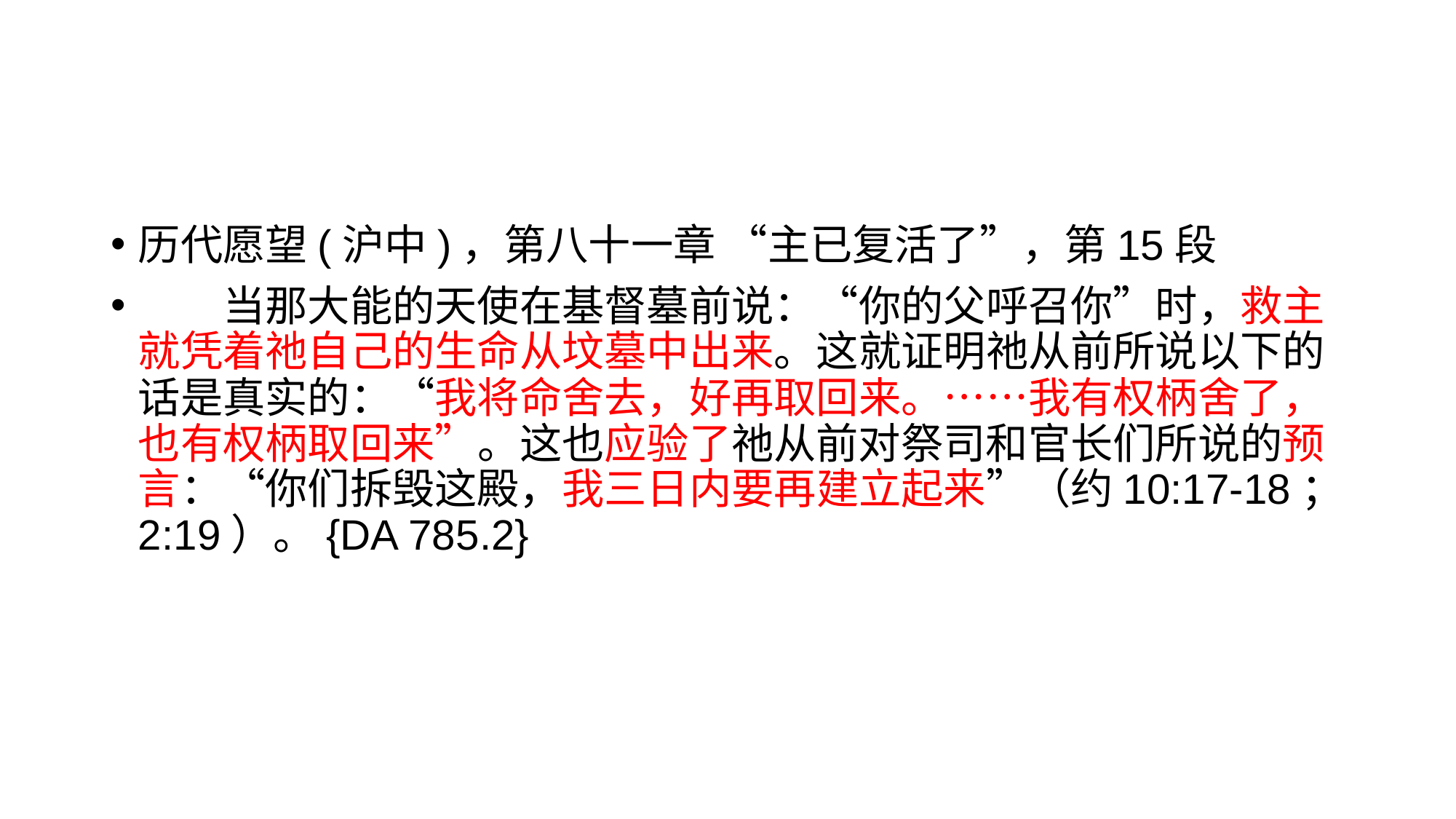

#
历代愿望(沪中)，第八十一章 “主已复活了”，第15段
　　当那大能的天使在基督墓前说：“你的父呼召你”时，救主就凭着祂自己的生命从坟墓中出来。这就证明祂从前所说以下的话是真实的：“我将命舍去，好再取回来。……我有权柄舍了，也有权柄取回来”。这也应验了祂从前对祭司和官长们所说的预言：“你们拆毁这殿，我三日内要再建立起来”（约10:17-18；2:19）。{DA 785.2}